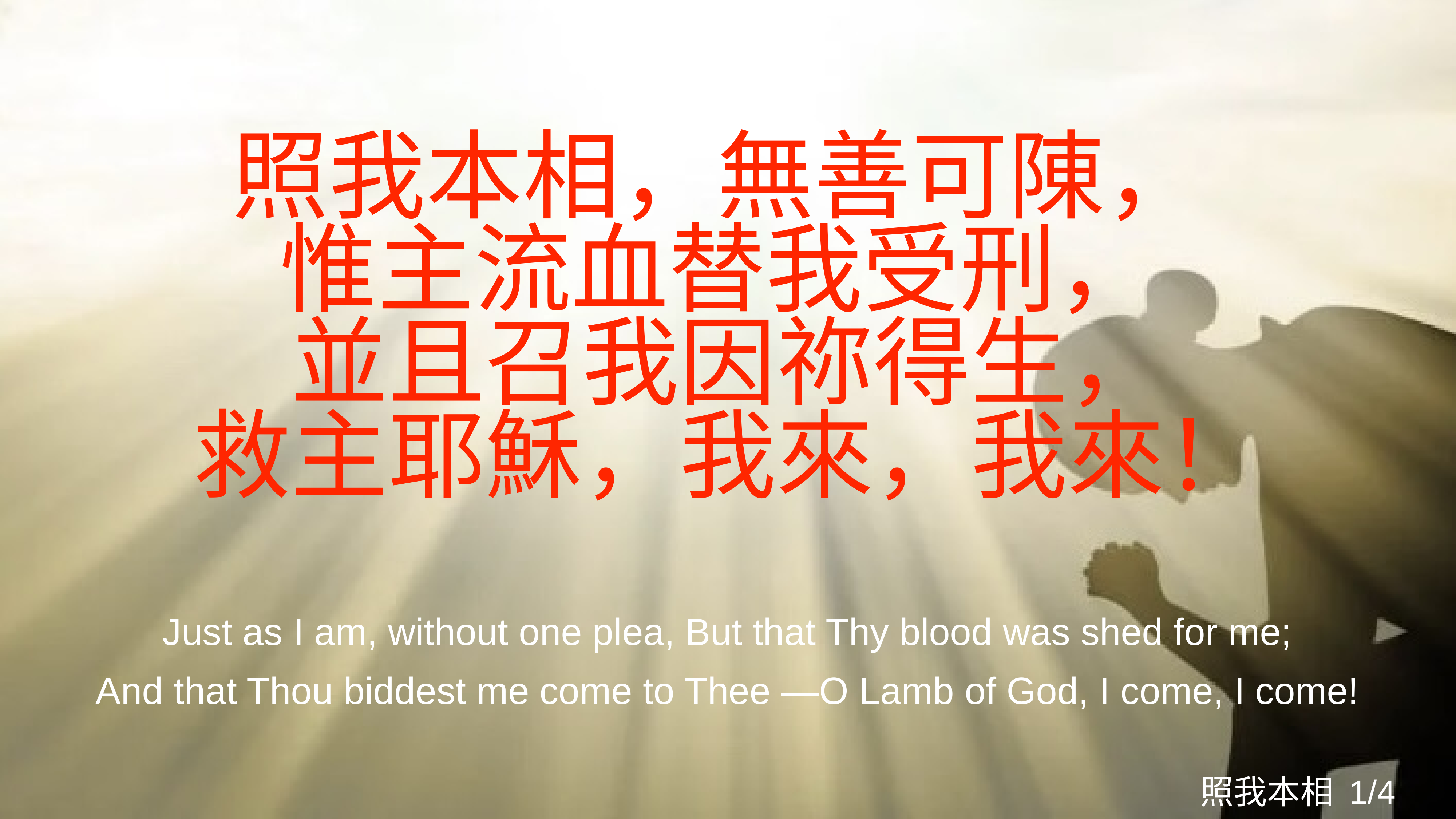

# 照我本相，無善可陳，
惟主流血替我受刑，
並且召我因祢得生，
救主耶穌，我來，我來！
Just as I am, without one plea, But that Thy blood was shed for me;
And that Thou biddest me come to Thee —O Lamb of God, I come, I come!
照我本相 1/4